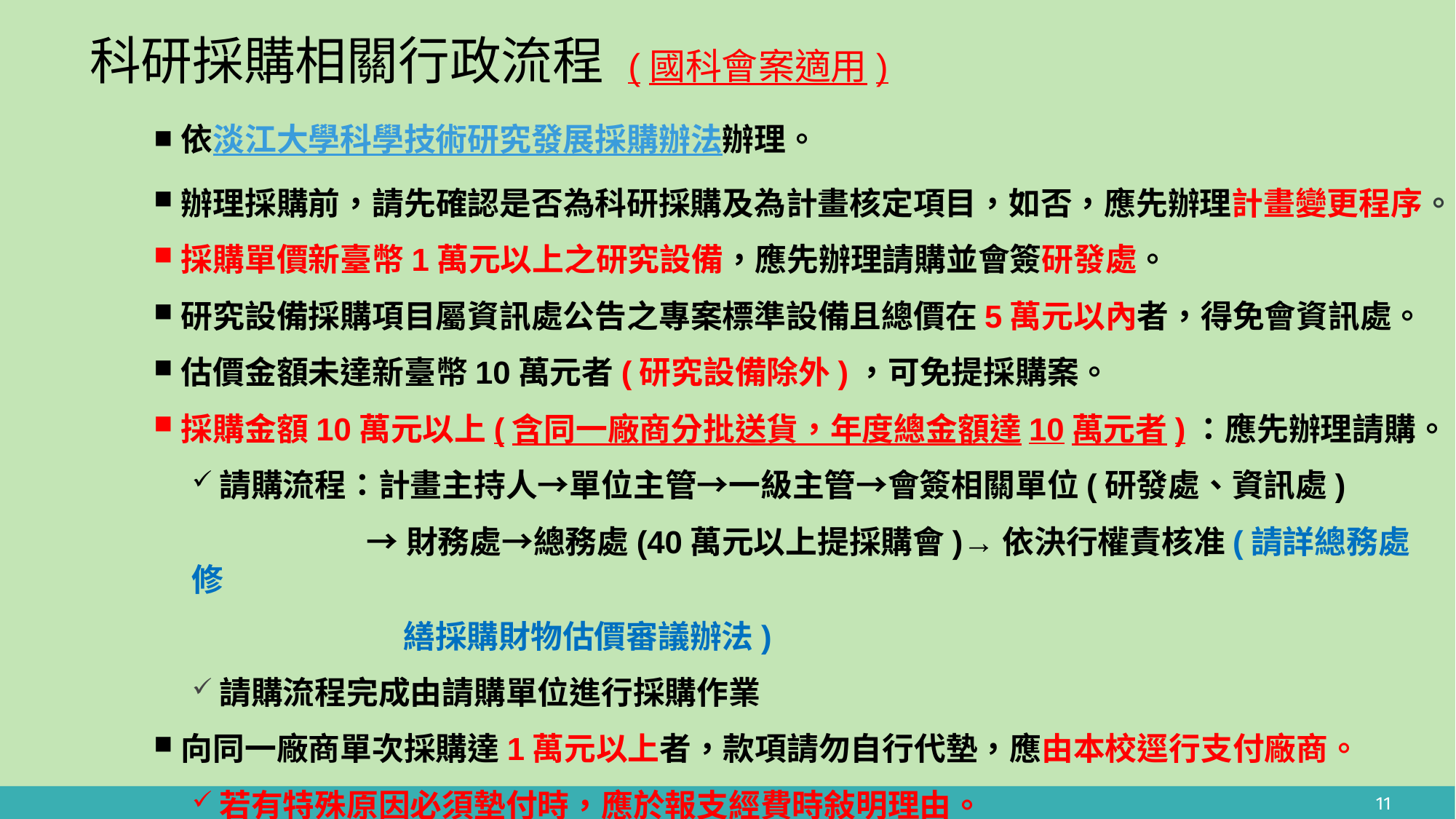

# 科研採購相關行政流程 (國科會案適用)
依淡江大學科學技術研究發展採購辦法辦理。
辦理採購前，請先確認是否為科研採購及為計畫核定項目，如否，應先辦理計畫變更程序。
採購單價新臺幣1萬元以上之研究設備，應先辦理請購並會簽研發處。
研究設備採購項目屬資訊處公告之專案標準設備且總價在5萬元以內者，得免會資訊處。
估價金額未達新臺幣10萬元者(研究設備除外)，可免提採購案。
採購金額10萬元以上(含同一廠商分批送貨，年度總金額達10萬元者)：應先辦理請購。
請購流程：計畫主持人→單位主管→一級主管→會簽相關單位(研發處、資訊處)
                        →財務處→總務處(40萬元以上提採購會)→依決行權責核准(請詳總務處修
                            繕採購財物估價審議辦法)
請購流程完成由請購單位進行採購作業
向同一廠商單次採購達1萬元以上者，款項請勿自行代墊，應由本校逕行支付廠商。
若有特殊原因必須墊付時，應於報支經費時敍明理由。
11